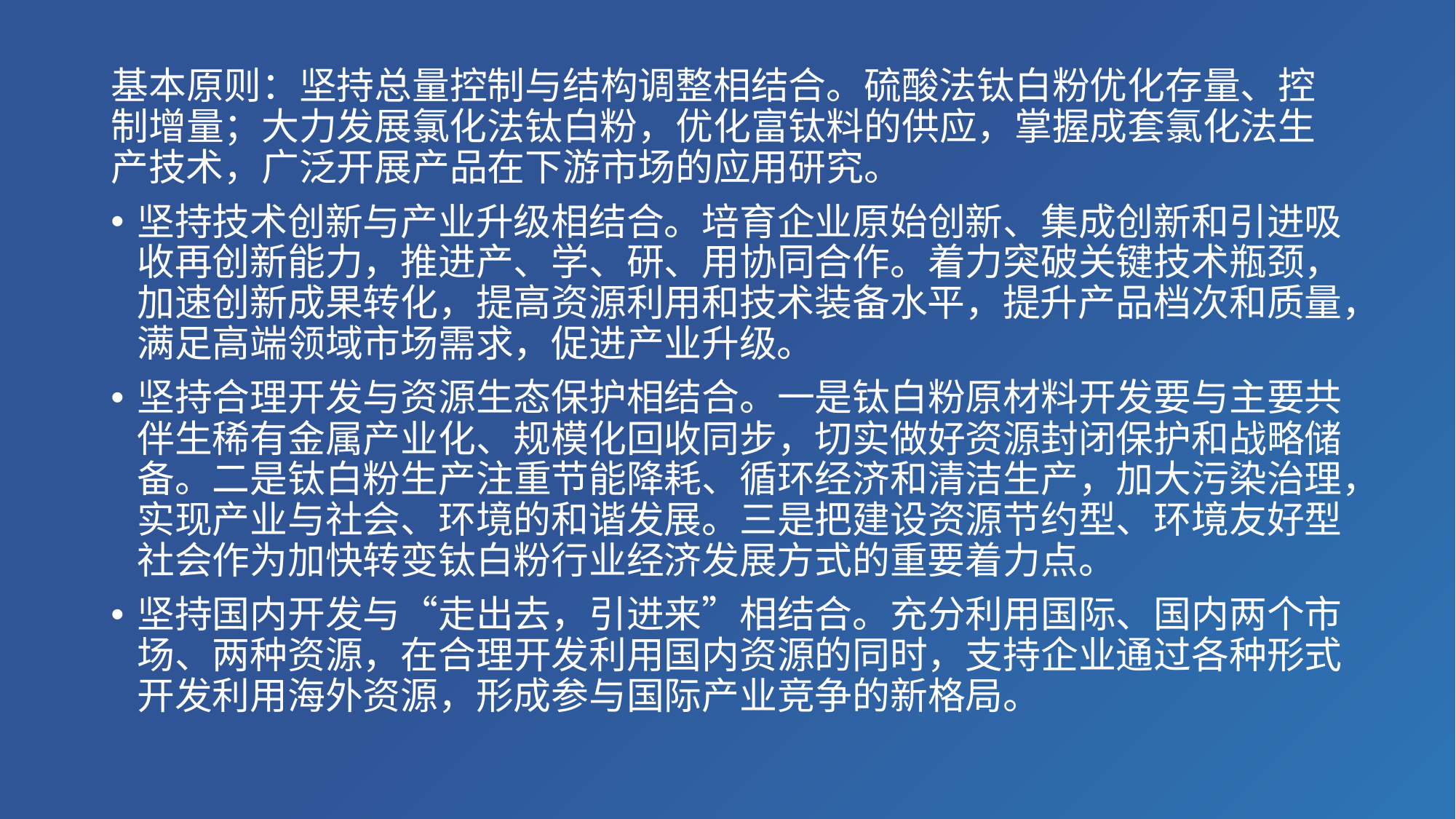

基本原则：坚持总量控制与结构调整相结合。硫酸法钛白粉优化存量、控制增量；大力发展氯化法钛白粉，优化富钛料的供应，掌握成套氯化法生产技术，广泛开展产品在下游市场的应用研究。
坚持技术创新与产业升级相结合。培育企业原始创新、集成创新和引进吸收再创新能力，推进产、学、研、用协同合作。着力突破关键技术瓶颈，加速创新成果转化，提高资源利用和技术装备水平，提升产品档次和质量，满足高端领域市场需求，促进产业升级。
坚持合理开发与资源生态保护相结合。一是钛白粉原材料开发要与主要共伴生稀有金属产业化、规模化回收同步，切实做好资源封闭保护和战略储备。二是钛白粉生产注重节能降耗、循环经济和清洁生产，加大污染治理，实现产业与社会、环境的和谐发展。三是把建设资源节约型、环境友好型社会作为加快转变钛白粉行业经济发展方式的重要着力点。
坚持国内开发与“走出去，引进来”相结合。充分利用国际、国内两个市场、两种资源，在合理开发利用国内资源的同时，支持企业通过各种形式开发利用海外资源，形成参与国际产业竞争的新格局。